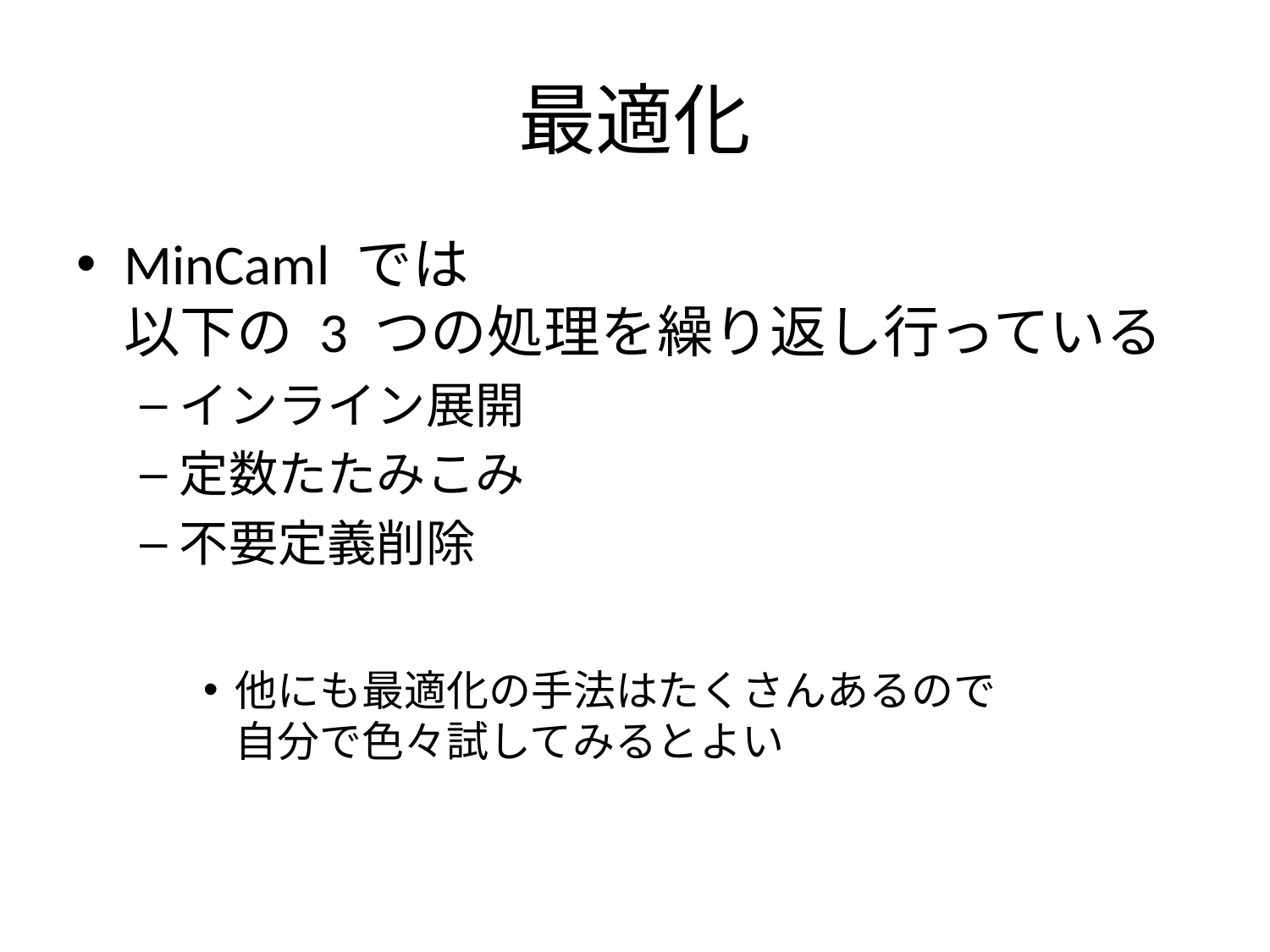

# 最適化
MinCaml では
以下の 3 つの処理を繰り返し行っている
インライン展開
定数たたみこみ
不要定義削除

他にも最適化の手法はたくさんあるので
自分で色々試してみるとよい